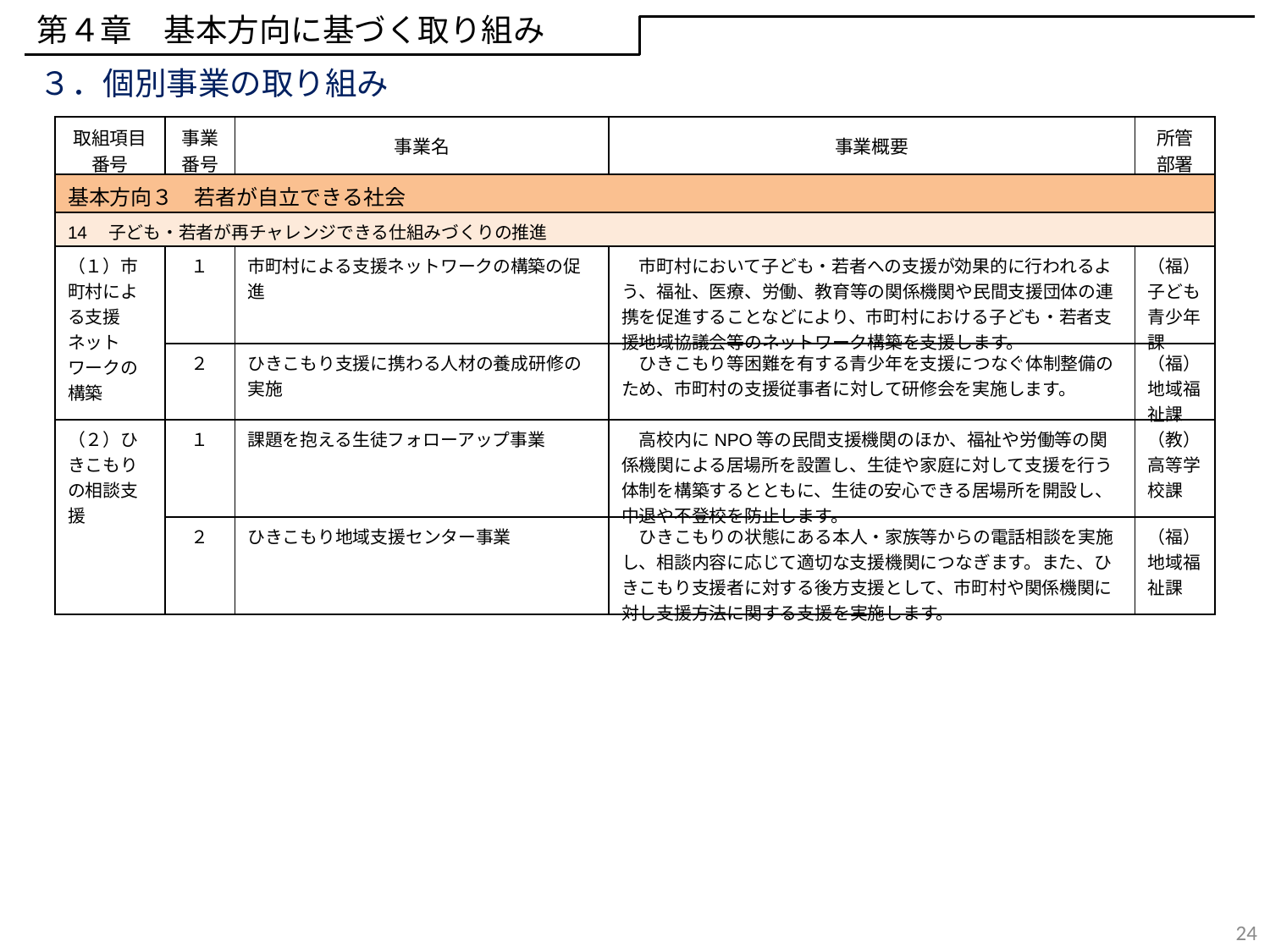

第４章　基本方向に基づく取り組み
３．個別事業の取り組み
| 取組項目 番号 | 事業 番号 | 事業名 | 事業概要 | 所管 部署 |
| --- | --- | --- | --- | --- |
| 基本方向３　若者が自立できる社会 |  |  |  |  |
| 14　子ども・若者が再チャレンジできる仕組みづくりの推進 |  |  |  |  |
| （１）市町村による支援ネットワークの構築 | １ | 市町村による支援ネットワークの構築の促進 | 市町村において子ども・若者への支援が効果的に行われるよう、福祉、医療、労働、教育等の関係機関や民間支援団体の連携を促進することなどにより、市町村における子ども・若者支援地域協議会等のネットワーク構築を支援します。 | （福）子ども青少年課 |
|  | ２ | ひきこもり支援に携わる人材の養成研修の実施 | ひきこもり等困難を有する青少年を支援につなぐ体制整備のため、市町村の支援従事者に対して研修会を実施します。 | （福）地域福祉課 |
| （２）ひきこもりの相談支援 | １ | 課題を抱える生徒フォローアップ事業 | 高校内にNPO等の民間支援機関のほか、福祉や労働等の関係機関による居場所を設置し、生徒や家庭に対して支援を行う体制を構築するとともに、生徒の安心できる居場所を開設し、中退や不登校を防止します。 | （教）高等学校課 |
|  | ２ | ひきこもり地域支援センター事業 | ひきこもりの状態にある本人・家族等からの電話相談を実施し、相談内容に応じて適切な支援機関につなぎます。また、ひきこもり支援者に対する後方支援として、市町村や関係機関に対し支援方法に関する支援を実施します。 | （福）地域福祉課 |
24